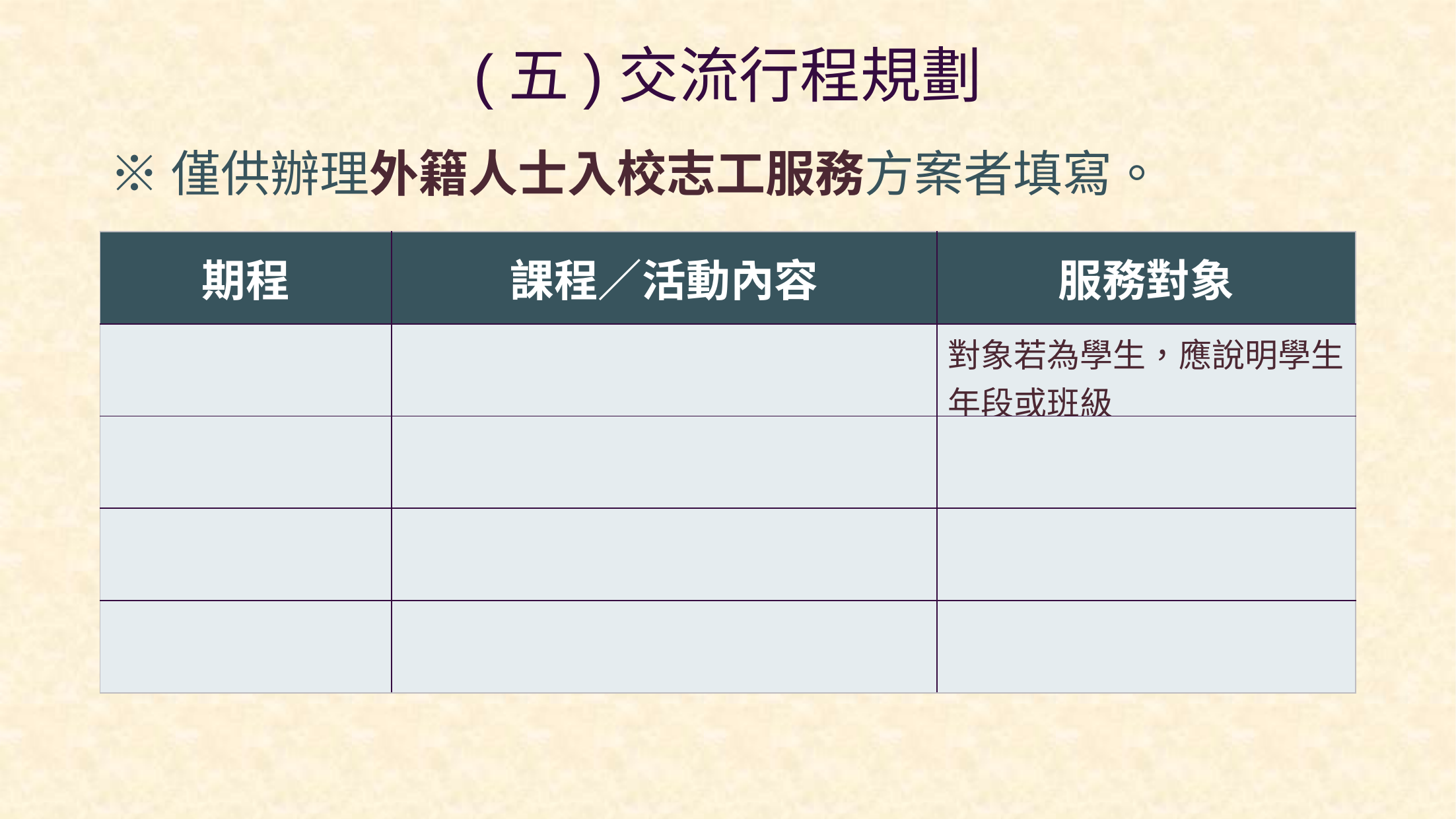

(五)交流行程規劃
※僅供辦理外籍人士入校志工服務方案者填寫。
| 期程 | 課程／活動內容 | 服務對象 |
| --- | --- | --- |
|  |  | 對象若為學生，應說明學生年段或班級 |
|  |  |  |
|  |  |  |
|  |  |  |